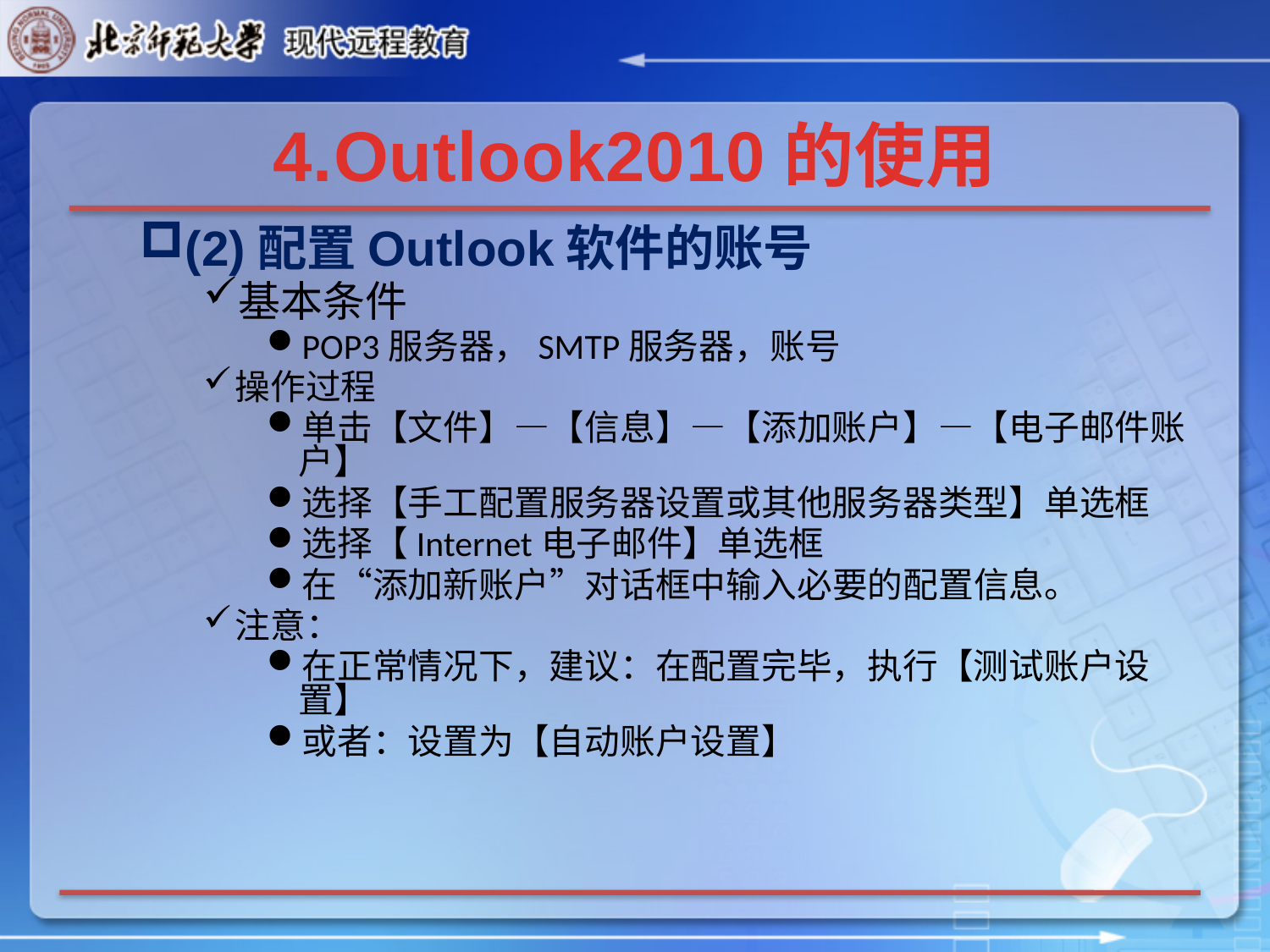

# 4.Outlook2010的使用
(2)配置Outlook软件的账号
基本条件
POP3服务器，SMTP服务器，账号
操作过程
单击【文件】—【信息】—【添加账户】—【电子邮件账户】
选择【手工配置服务器设置或其他服务器类型】单选框
选择【Internet电子邮件】单选框
在“添加新账户”对话框中输入必要的配置信息。
注意：
在正常情况下，建议：在配置完毕，执行【测试账户设置】
或者：设置为【自动账户设置】